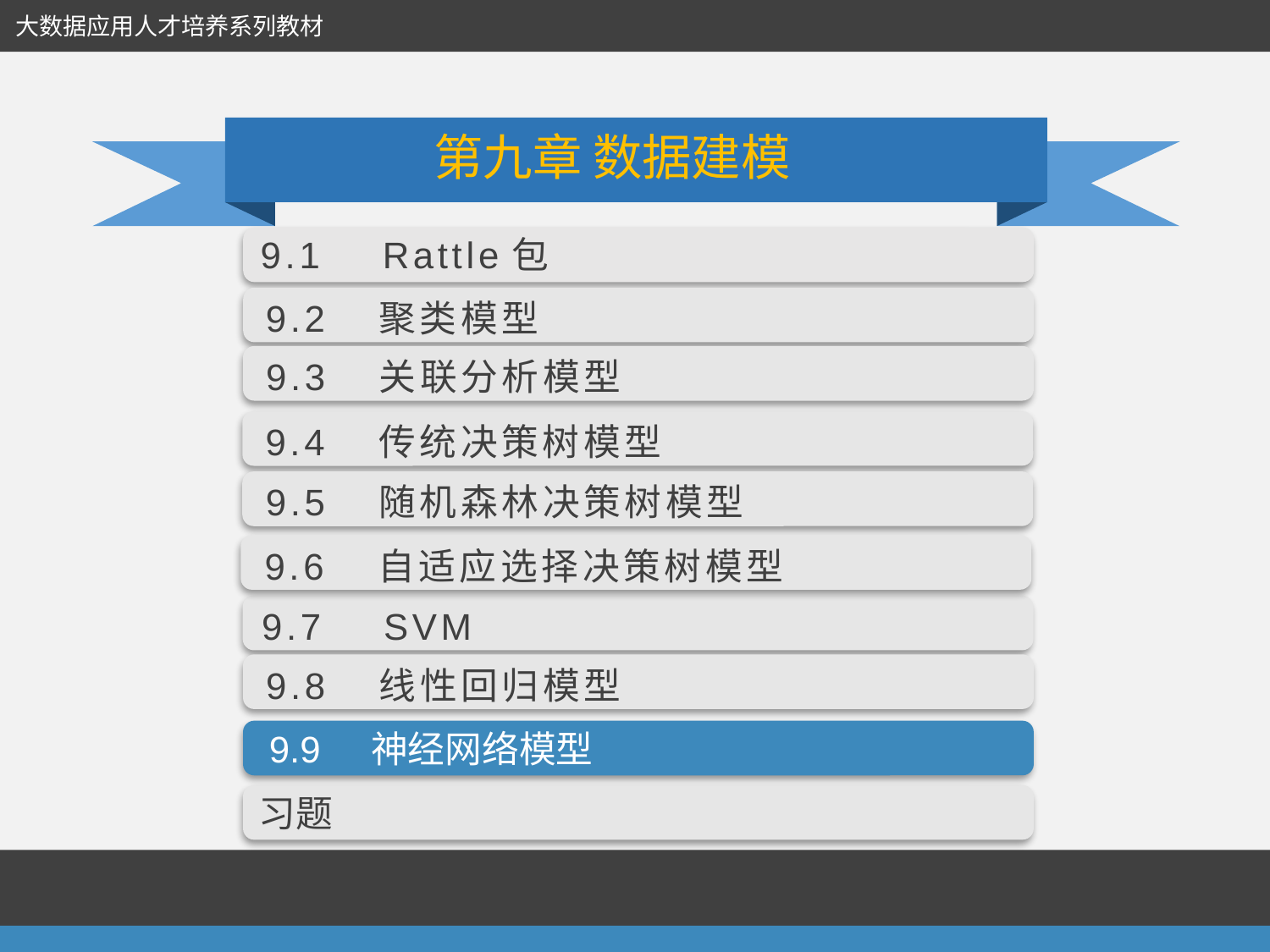

大数据应用人才培养系列教材

第九章 数据建模
9.1　Rattle包

9.2　聚类模型

9.3　关联分析模型

9.4　传统决策树模型

9.5　随机森林决策树模型

9.6　自适应选择决策树模型

9.7　SVM

9.8　线性回归模型
 9.9    神经网络模型
习题